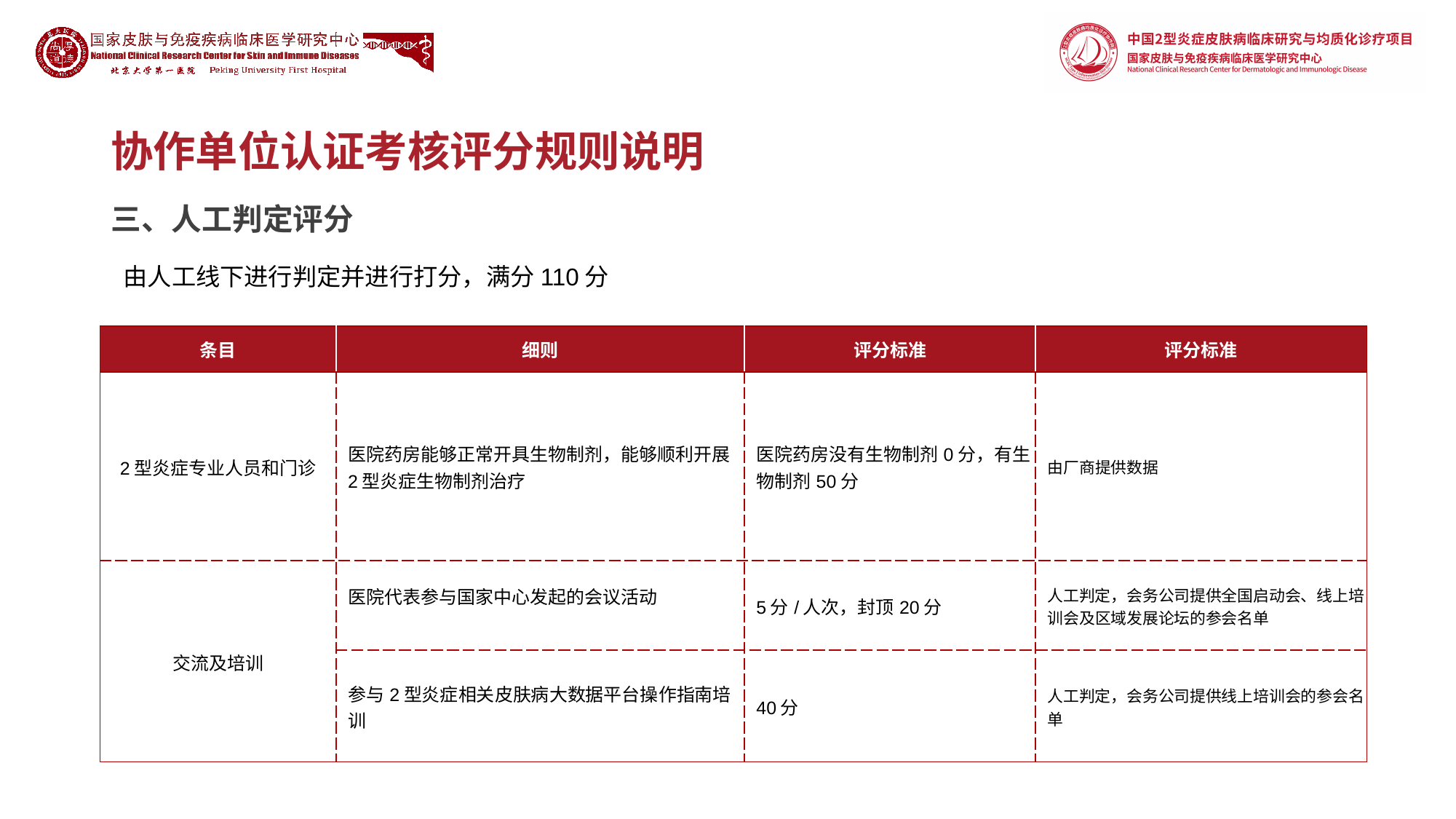

# 协作单位认证考核评分规则说明
三、人工判定评分
由人工线下进行判定并进行打分，满分110分
| 条目 | 细则 | 评分标准 | 评分标准 |
| --- | --- | --- | --- |
| 2型炎症专业人员和门诊 | 医院药房能够正常开具生物制剂，能够顺利开展2型炎症生物制剂治疗 | 医院药房没有生物制剂0分，有生物制剂50分 | 由厂商提供数据 |
| 交流及培训 | 医院代表参与国家中心发起的会议活动 | 5分/人次，封顶20分 | 人工判定，会务公司提供全国启动会、线上培训会及区域发展论坛的参会名单 |
|  | 参与2型炎症相关皮肤病大数据平台操作指南培训 | 40分 | 人工判定，会务公司提供线上培训会的参会名单 |